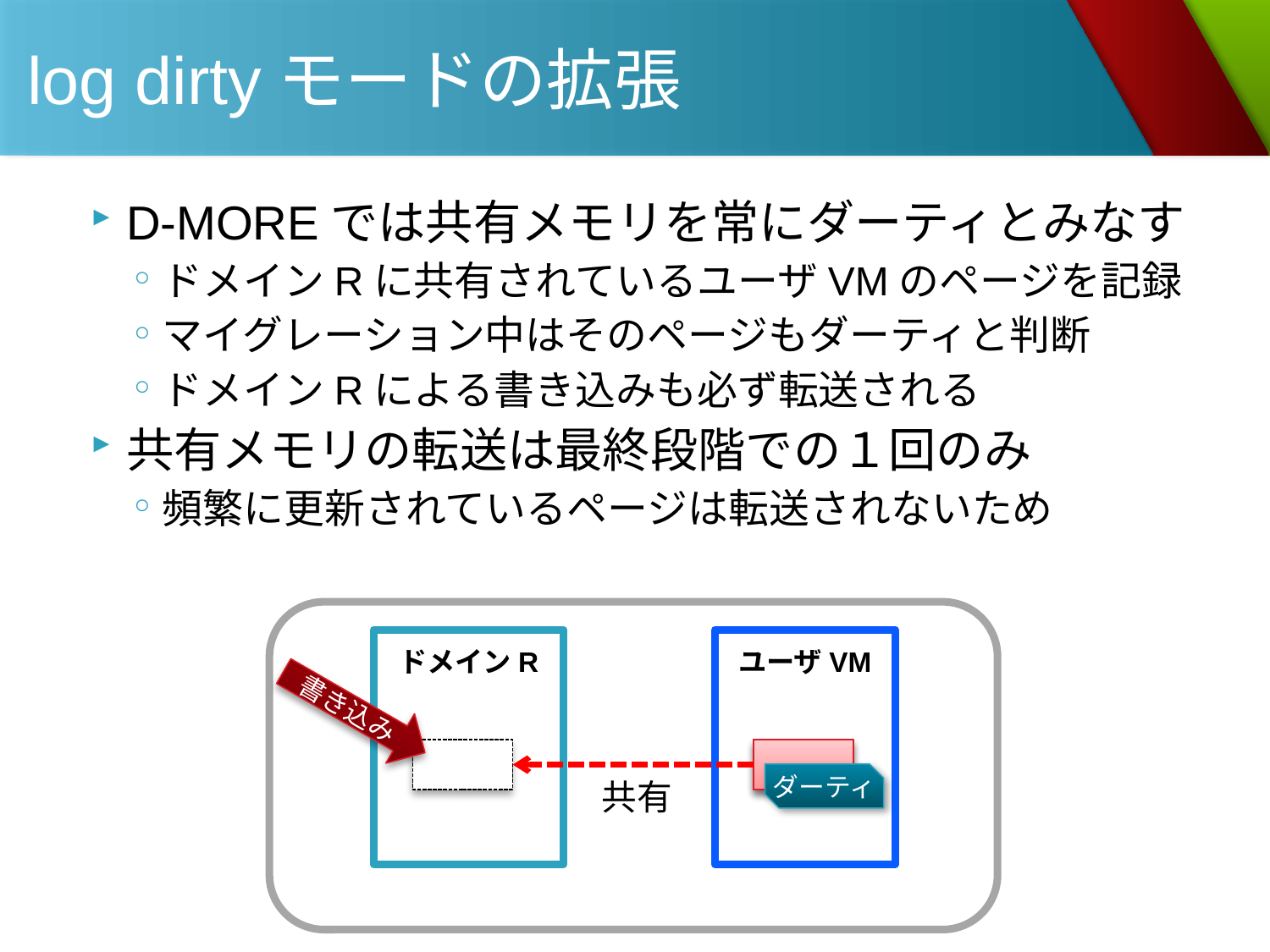

# log dirtyモードの拡張
D-MOREでは共有メモリを常にダーティとみなす
ドメインRに共有されているユーザVMのページを記録
マイグレーション中はそのページもダーティと判断
ドメインRによる書き込みも必ず転送される
共有メモリの転送は最終段階での１回のみ
頻繁に更新されているページは転送されないため

ドメインR
ユーザVM
書き込み

ダーティ
共有